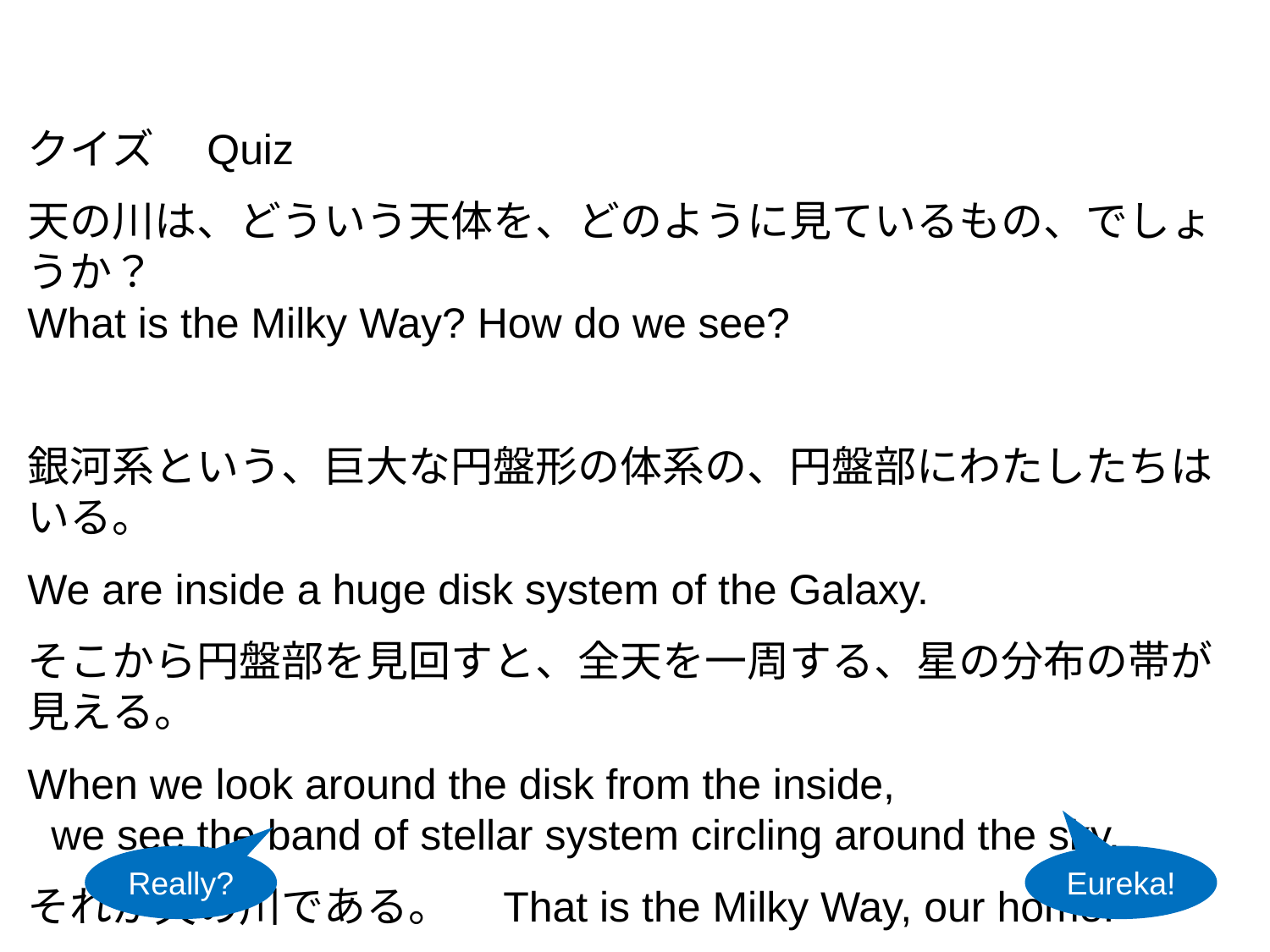

クイズ　Quiz
天の川は、どういう天体を、どのように見ているもの、でしょうか？
What is the Milky Way? How do we see?

銀河系という、巨大な円盤形の体系の、円盤部にわたしたちはいる。
We are inside a huge disk system of the Galaxy.
そこから円盤部を見回すと、全天を一周する、星の分布の帯が見える。
When we look around the disk from the inside,
  we see the band of stellar system circling around the sky.
それが天の川である。  That is the Milky Way, our home.
Really?
Eureka!